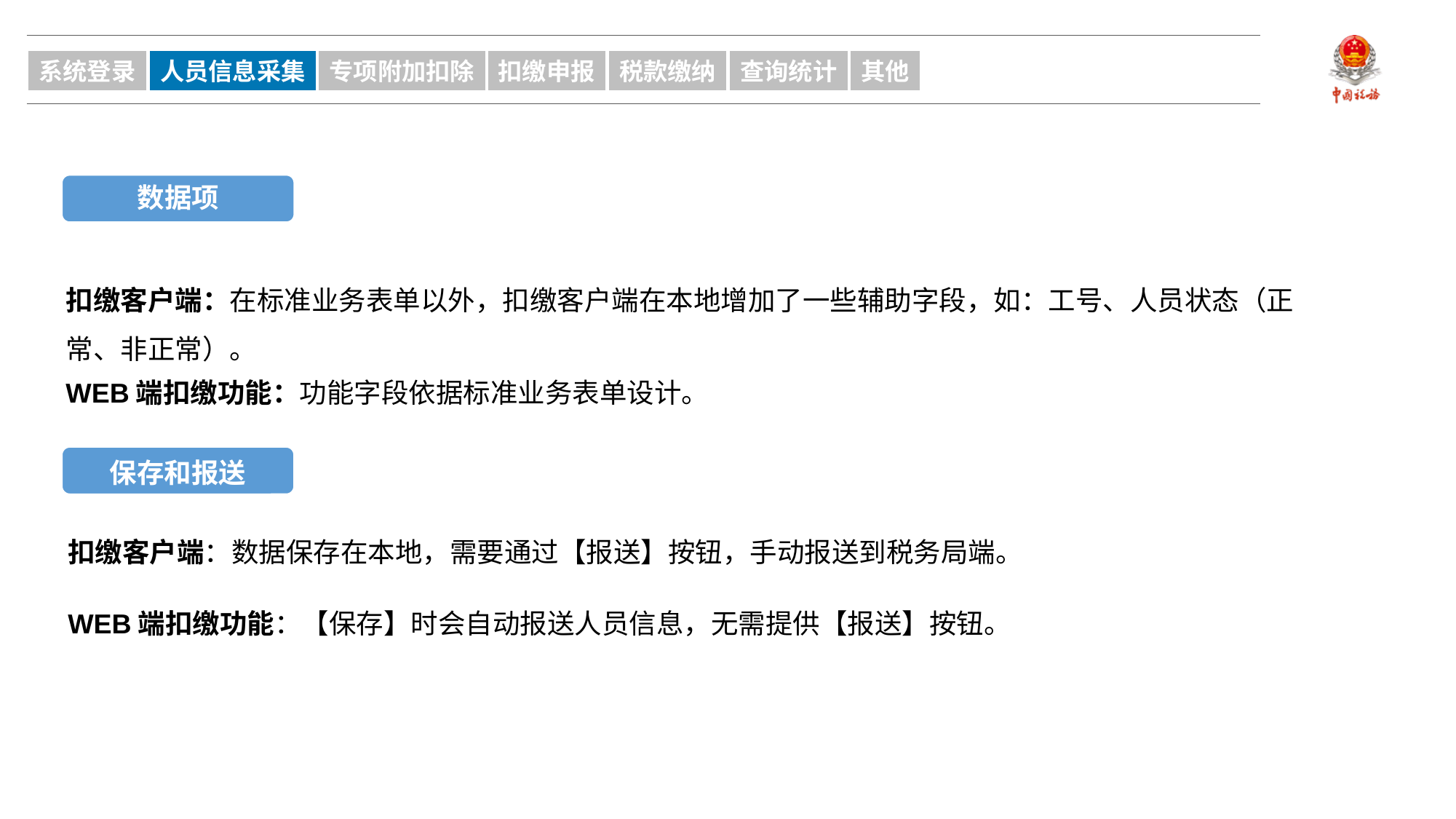

系统登录
人员信息采集
专项附加扣除
扣缴申报
税款缴纳
查询统计
其他

数据项
扣缴客户端：在标准业务表单以外，扣缴客户端在本地增加了一些辅助字段，如：工号、人员状态（正常、非正常）。
WEB端扣缴功能：功能字段依据标准业务表单设计。

保存和报送
扣缴客户端：数据保存在本地，需要通过【报送】按钮，手动报送到税务局端。
WEB端扣缴功能：【保存】时会自动报送人员信息，无需提供【报送】按钮。